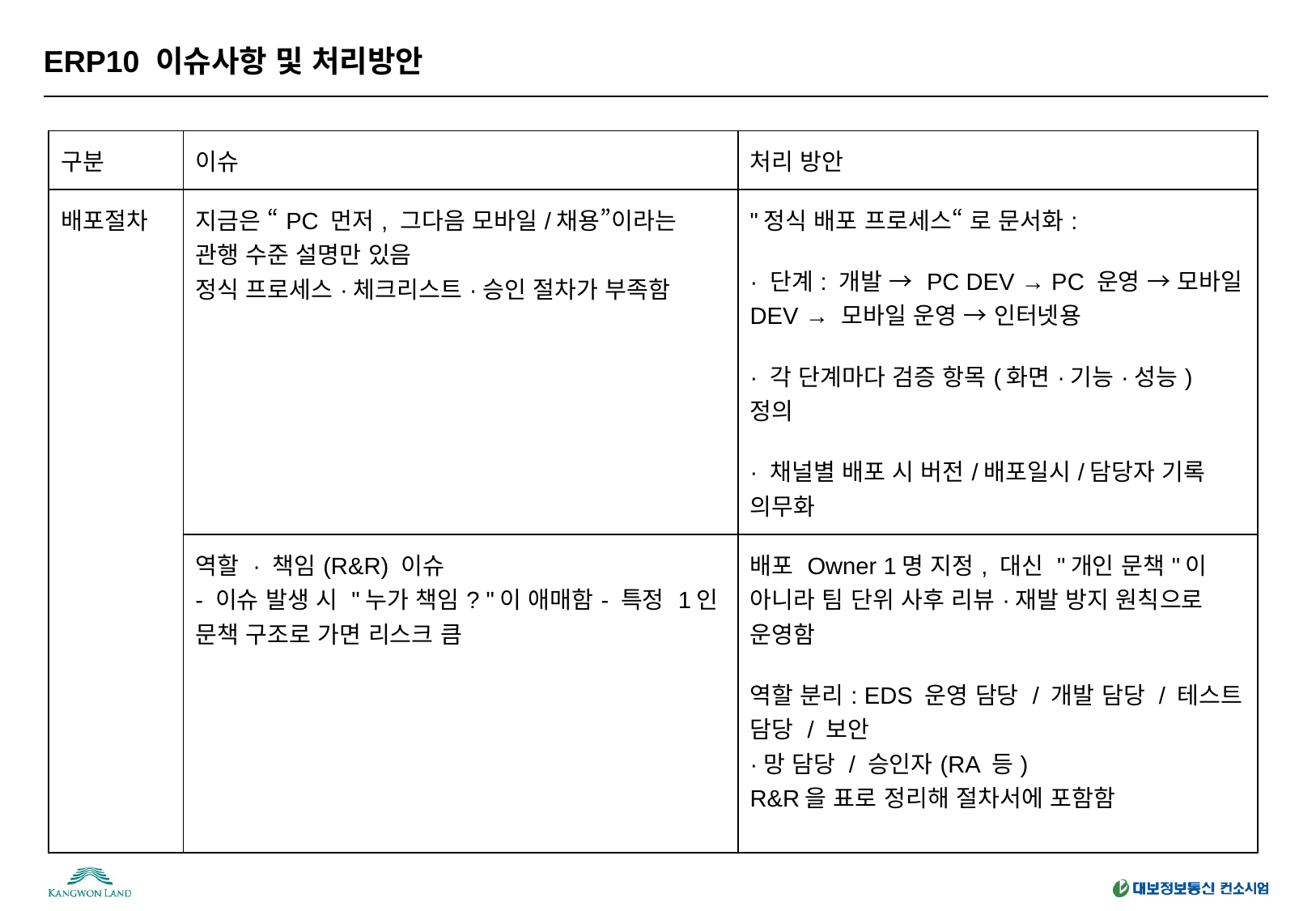

# ERP10 이슈사항 및 처리방안
| 구분 | 이슈 | 처리 방안 |
| --- | --- | --- |
| 배포절차 | 지금은 “PC 먼저, 그다음 모바일/채용”이라는 관행 수준 설명만 있음 정식 프로세스·체크리스트·승인 절차가 부족함 | "정식 배포 프로세스“ 로 문서화: · 단계: 개발 → PC DEV → PC 운영 → 모바일 DEV → 모바일 운영 → 인터넷용 · 각 단계마다 검증 항목(화면·기능·성능) 정의 · 채널별 배포 시 버전/배포일시/담당자 기록 의무화 |
|  | 역할 · 책임(R&R) 이슈 - 이슈 발생 시 "누가 책임? "이 애매함- 특정 1인 문책 구조로 가면 리스크 큼 | 배포 Owner 1명 지정, 대신 "개인 문책"이 아니라 팀 단위 사후 리뷰·재발 방지 원칙으로 운영함 역할 분리: EDS 운영 담당 / 개발 담당 / 테스트 담당 / 보안 ·망 담당 / 승인자(RA 등) R&R을 표로 정리해 절차서에 포함함 |